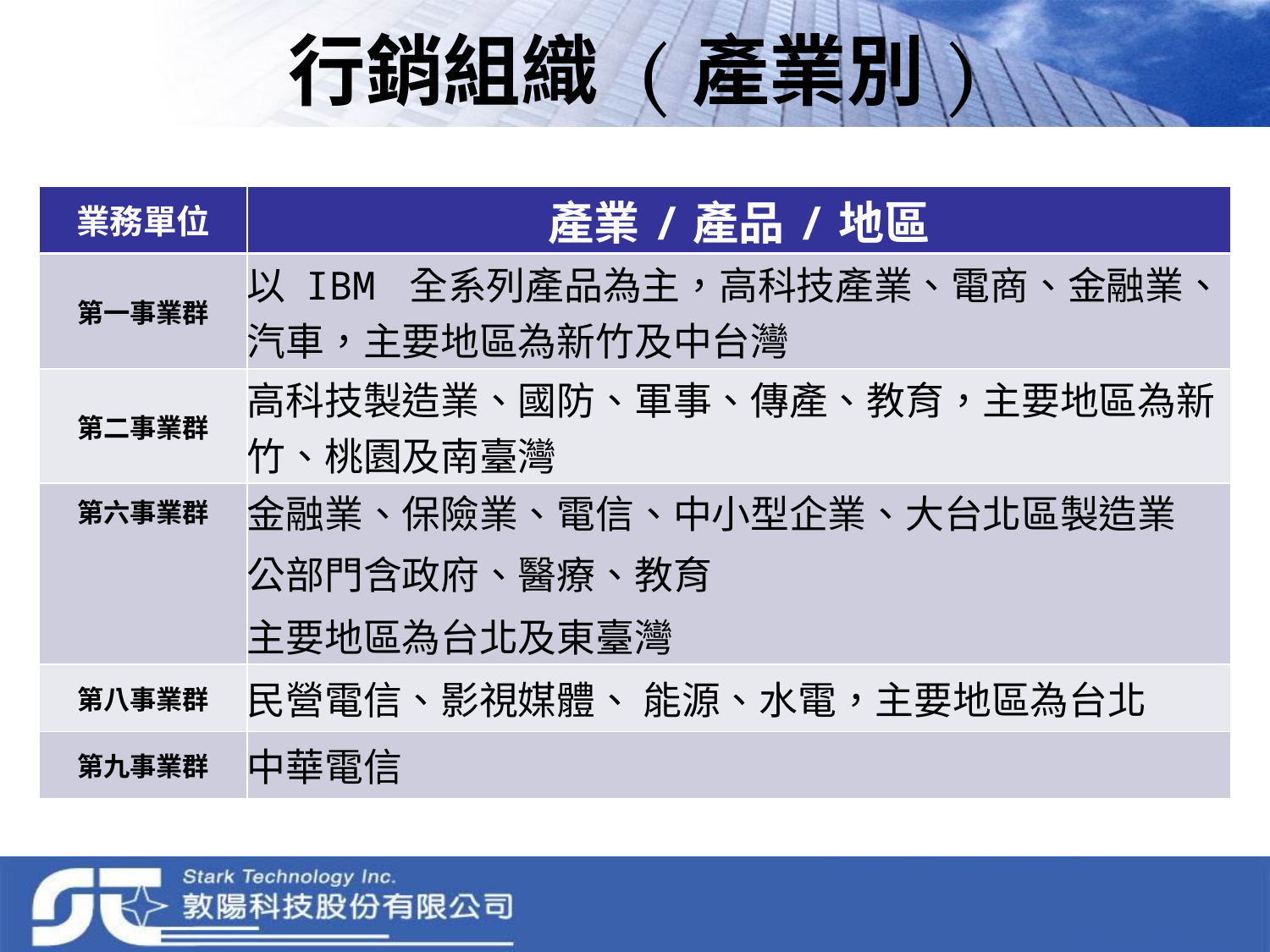

# 行銷組織 (產業別)
| 業務單位 | 產業/產品/地區 |
| --- | --- |
| 第一事業群 | 以 IBM 全系列產品為主，高科技產業、電商、金融業、汽車，主要地區為新竹及中台灣 |
| 第二事業群 | 高科技製造業、國防、軍事、傳產、教育，主要地區為新竹、桃園及南臺灣 |
| 第六事業群 | 金融業、保險業、電信、中小型企業、大台北區製造業 |
|  | 公部門含政府、醫療、教育 |
|  | 主要地區為台北及東臺灣 |
| 第八事業群 | 民營電信、影視媒體、 能源、水電，主要地區為台北 |
| 第九事業群 | 中華電信 |